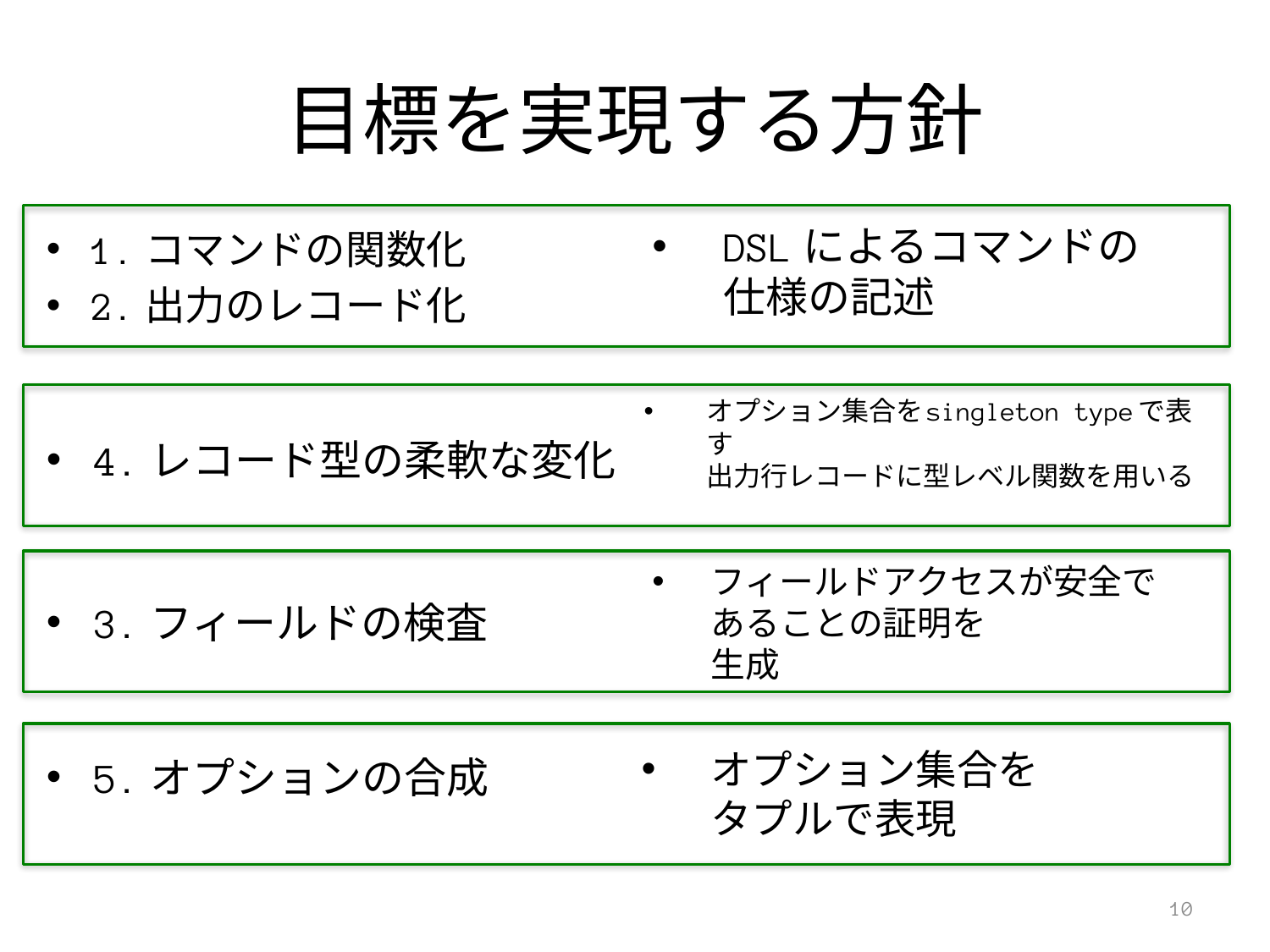

# 目標を実現する方針

DSLによるコマンドの
仕様の記述
1.コマンドの関数化
2.出力のレコード化

オプション集合をsingleton typeで表す
出力行レコードに型レベル関数を用いる
4.レコード型の柔軟な変化

フィールドアクセスが安全であることの証明を
生成
3.フィールドの検査

オプション集合を
タプルで表現
5.オプションの合成

10